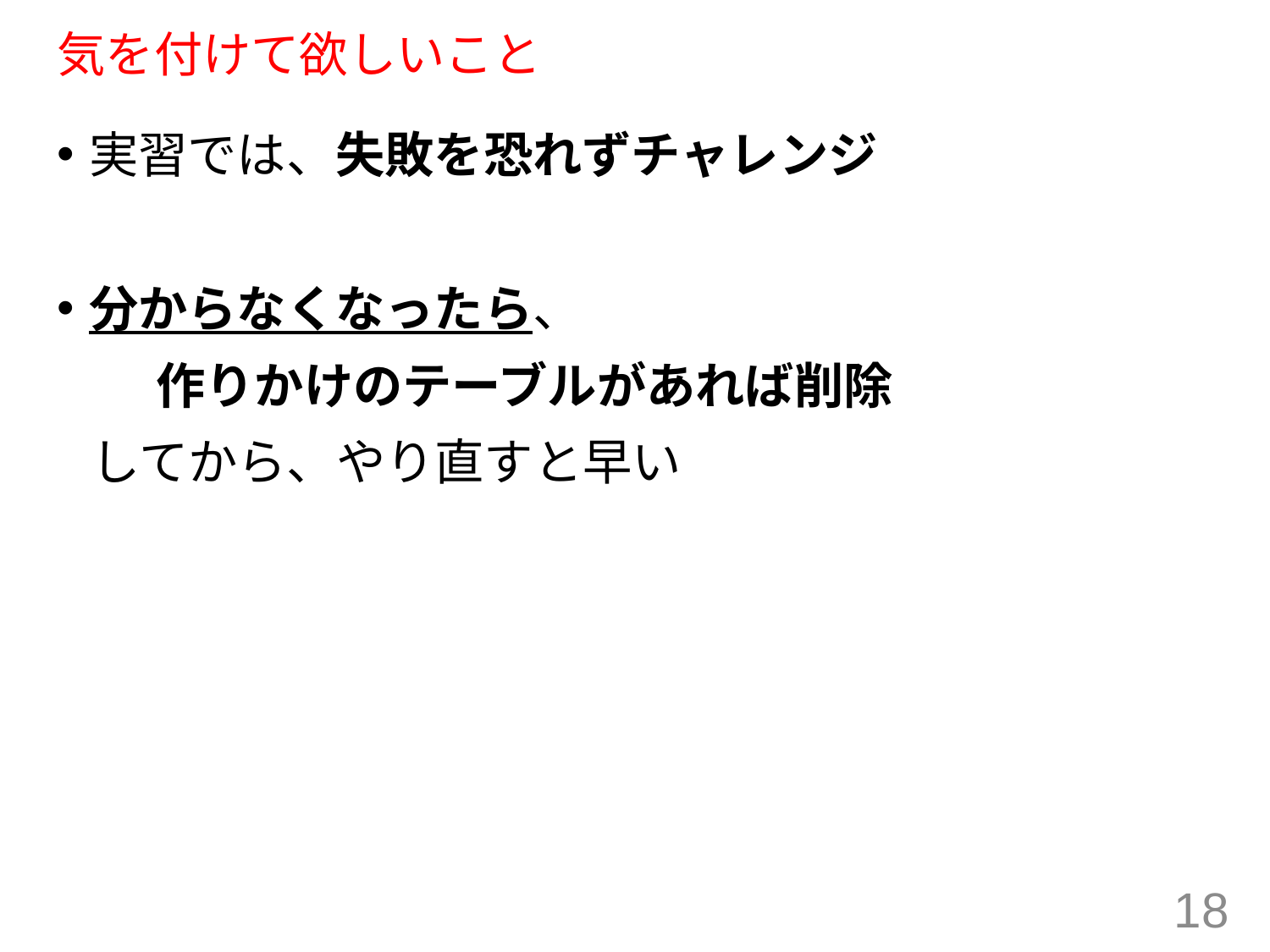

# 気を付けて欲しいこと
実習では、失敗を恐れずチャレンジ

分からなくなったら、
　　作りかけのテーブルがあれば削除
  してから、やり直すと早い
18